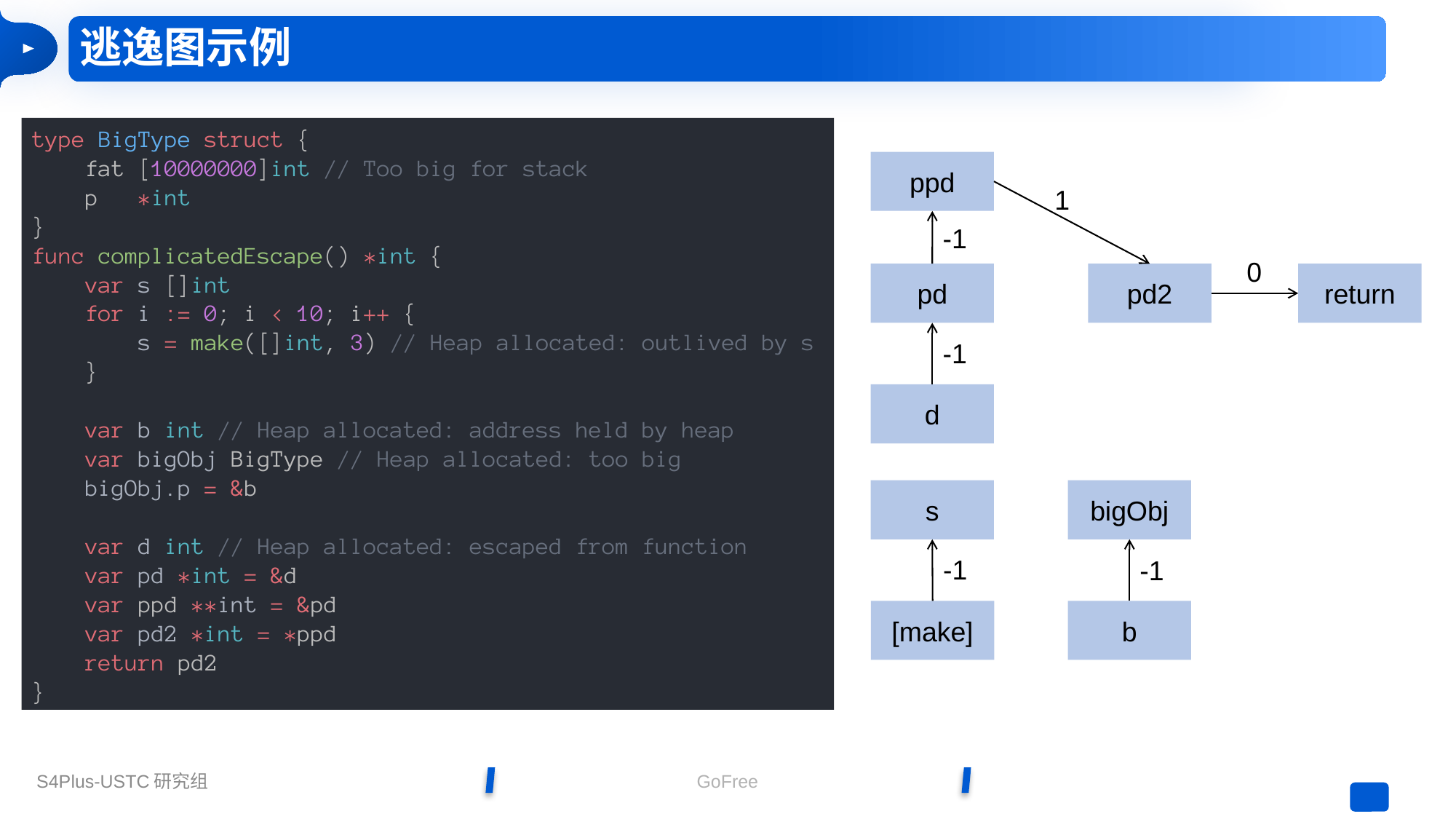

# 逃逸图示例
type BigType struct {
    fat [10000000]int // Too big for stack
    p   *int
}
func complicatedEscape() *int {
    var s []int
    for i := 0; i < 10; i++ {
        s = make([]int, 3) // Heap allocated: outlived by s
    }
    var b int // Heap allocated: address held by heap
    var bigObj BigType // Heap allocated: too big
    bigObj.p = &b
    var d int // Heap allocated: escaped from function
    var pd *int = &d
    var ppd **int = &pd
    var pd2 *int = *ppd
    return pd2
}
ppd
1
-1
0
return
pd
pd2
-1
d
s
bigObj
-1
-1
[make]
b
GoFree
6